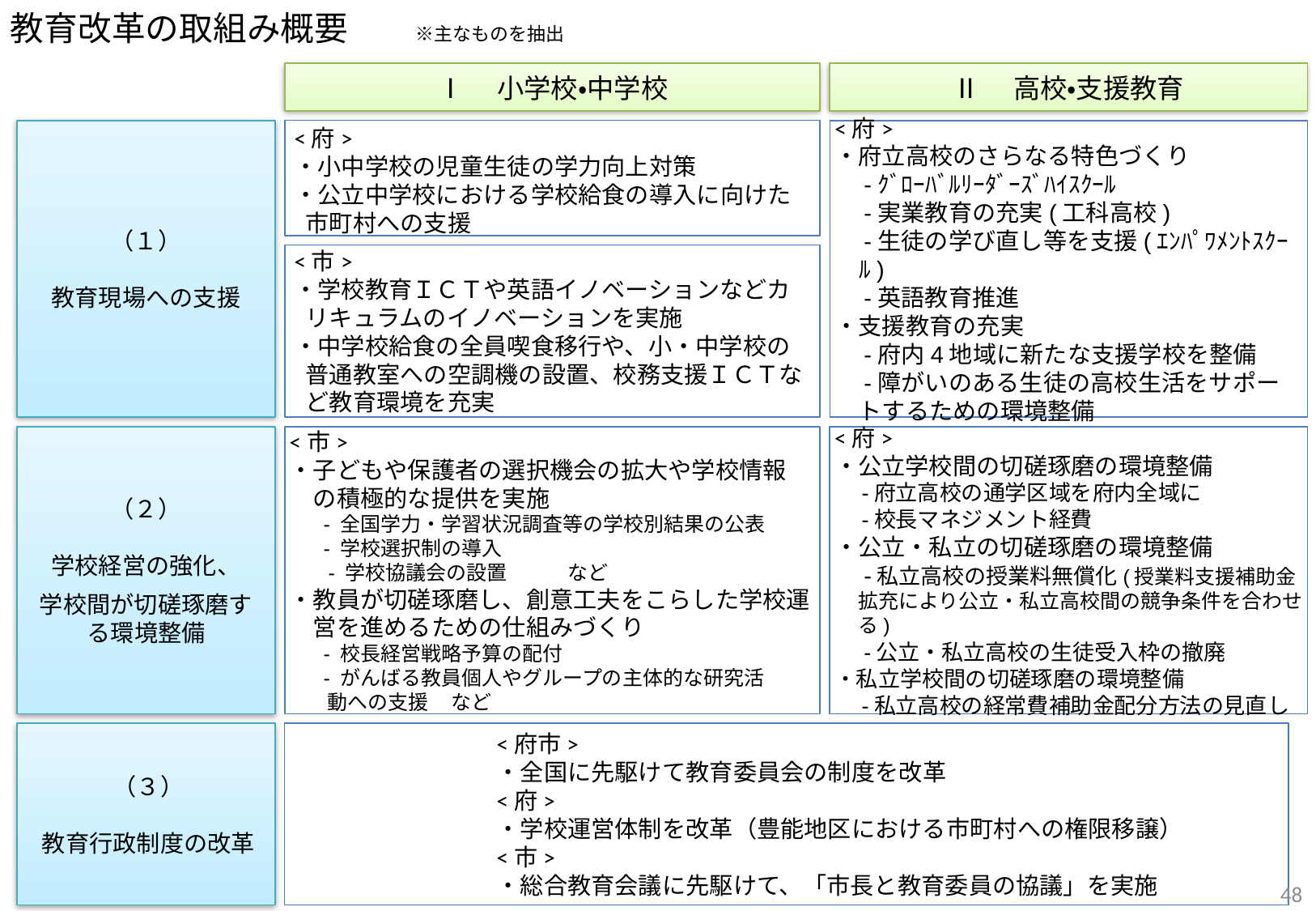

教育改革の取組み概要　　※主なものを抽出
Ⅰ　小学校・中学校
Ⅱ　高校・支援教育
<府>
・小中学校の児童生徒の学力向上対策
・公立中学校における学校給食の導入に向けた市町村への支援
（１）

教育現場への支援
<府>
・府立高校のさらなる特色づくり
　-ｸﾞﾛｰﾊﾞﾙﾘｰﾀﾞｰｽﾞﾊｲｽｸｰﾙ
　-実業教育の充実(工科高校)
　-生徒の学び直し等を支援(ｴﾝﾊﾟﾜﾒﾝﾄｽｸｰﾙ)
　-英語教育推進
・支援教育の充実
　-府内4地域に新たな支援学校を整備
　-障がいのある生徒の高校生活をサポートするための環境整備
<市>
・学校教育ＩＣＴや英語イノベーションなどカリキュラムのイノベーションを実施
・中学校給食の全員喫食移行や、小・中学校の普通教室への空調機の設置、校務支援ＩＣＴなど教育環境を充実
（２）

学校経営の強化、
学校間が切磋琢磨する環境整備
<市>
・子どもや保護者の選択機会の拡大や学校情報
　の積極的な提供を実施
　  - 全国学力・学習状況調査等の学校別結果の公表
　  - 学校選択制の導入
  　- 学校協議会の設置　　　など
・教員が切磋琢磨し、創意工夫をこらした学校運
　営を進めるための仕組みづくり
　  - 校長経営戦略予算の配付
　  - がんばる教員個人やグループの主体的な研究活
　    動への支援     など
<府>
・公立学校間の切磋琢磨の環境整備
　-府立高校の通学区域を府内全域に
　-校長マネジメント経費
・公立・私立の切磋琢磨の環境整備
　-私立高校の授業料無償化(授業料支援補助金拡充により公立・私立高校間の競争条件を合わせる)
　-公立・私立高校の生徒受入枠の撤廃
・私立学校間の切磋琢磨の環境整備
　-私立高校の経常費補助金配分方法の見直し
（３）

教育行政制度の改革
<府市>
・全国に先駆けて教育委員会の制度を改革
<府>
・学校運営体制を改革（豊能地区における市町村への権限移譲）
<市>
・総合教育会議に先駆けて、「市長と教育委員の協議」を実施
48